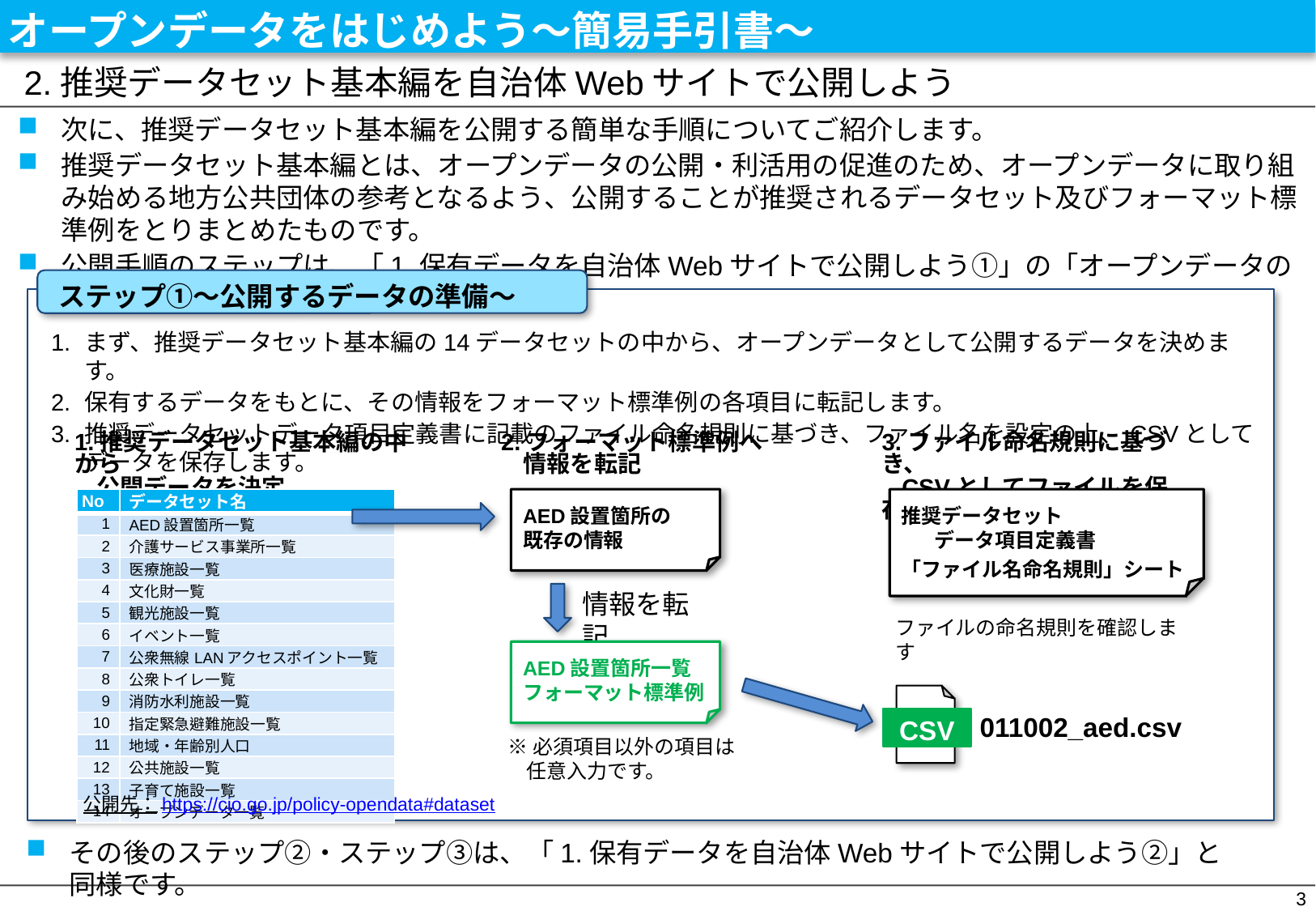

オープンデータをはじめよう〜簡易手引書〜
# 2.推奨データセット基本編を自治体Webサイトで公開しよう
次に、推奨データセット基本編を公開する簡単な手順についてご紹介します。
推奨データセット基本編とは、オープンデータの公開・利活用の促進のため、オープンデータに取り組み始める地方公共団体の参考となるよう、公開することが推奨されるデータセット及びフォーマット標準例をとりまとめたものです。
公開手順のステップは、「1.保有データを自治体Webサイトで公開しよう①」の「オープンデータの公開手順」と同様です。
ステップ①〜公開するデータの準備〜
まず、推奨データセット基本編の14データセットの中から、オープンデータとして公開するデータを決めます。
保有するデータをもとに、その情報をフォーマット標準例の各項目に転記します。
推奨データセットデータ項目定義書に記載のファイル命名規則に基づき、ファイル名を設定の上、CSVとしてデータを保存します。
1.推奨データセット基本編の中から
   公開データを決定
2.フォーマット標準例へ
   情報を転記
3.ファイル命名規則に基づき、
   CSVとしてファイルを保存
| No | データセット名 |
| --- | --- |
| 1 | AED設置箇所一覧 |
| 2 | 介護サービス事業所一覧 |
| 3 | 医療施設一覧 |
| 4 | 文化財一覧 |
| 5 | 観光施設一覧 |
| 6 | イベント一覧 |
| 7 | 公衆無線LANアクセスポイント一覧 |
| 8 | 公衆トイレ一覧 |
| 9 | 消防水利施設一覧 |
| 10 | 指定緊急避難施設一覧 |
| 11 | 地域・年齢別人口 |
| 12 | 公共施設一覧 |
| 13 | 子育て施設一覧 |
| 14 | オープンデータ一覧 |
推奨データセット
      データ項目定義書
「ファイル名命名規則」シート
AED設置箇所の
既存の情報

情報を転記

ファイルの命名規則を確認します
AED設置箇所一覧
フォーマット標準例

011002_aed.csv
CSV
※必須項目以外の項目は
   任意入力です。
公開先：https://cio.go.jp/policy-opendata#dataset
その後のステップ②・ステップ③は、「1.保有データを自治体Webサイトで公開しよう②」と同様です。
3